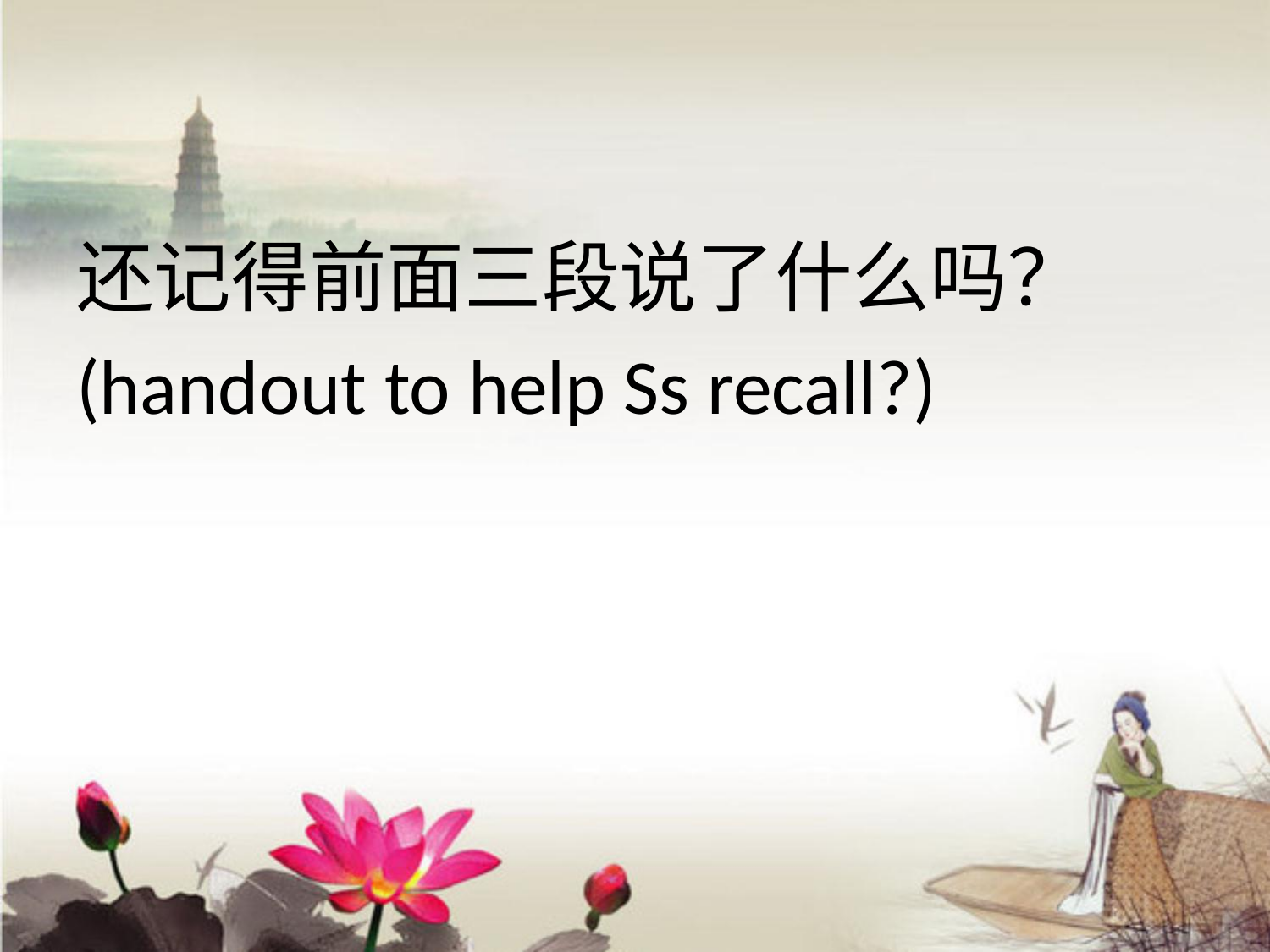

#
还记得前面三段说了什么吗？
(handout to help Ss recall?)